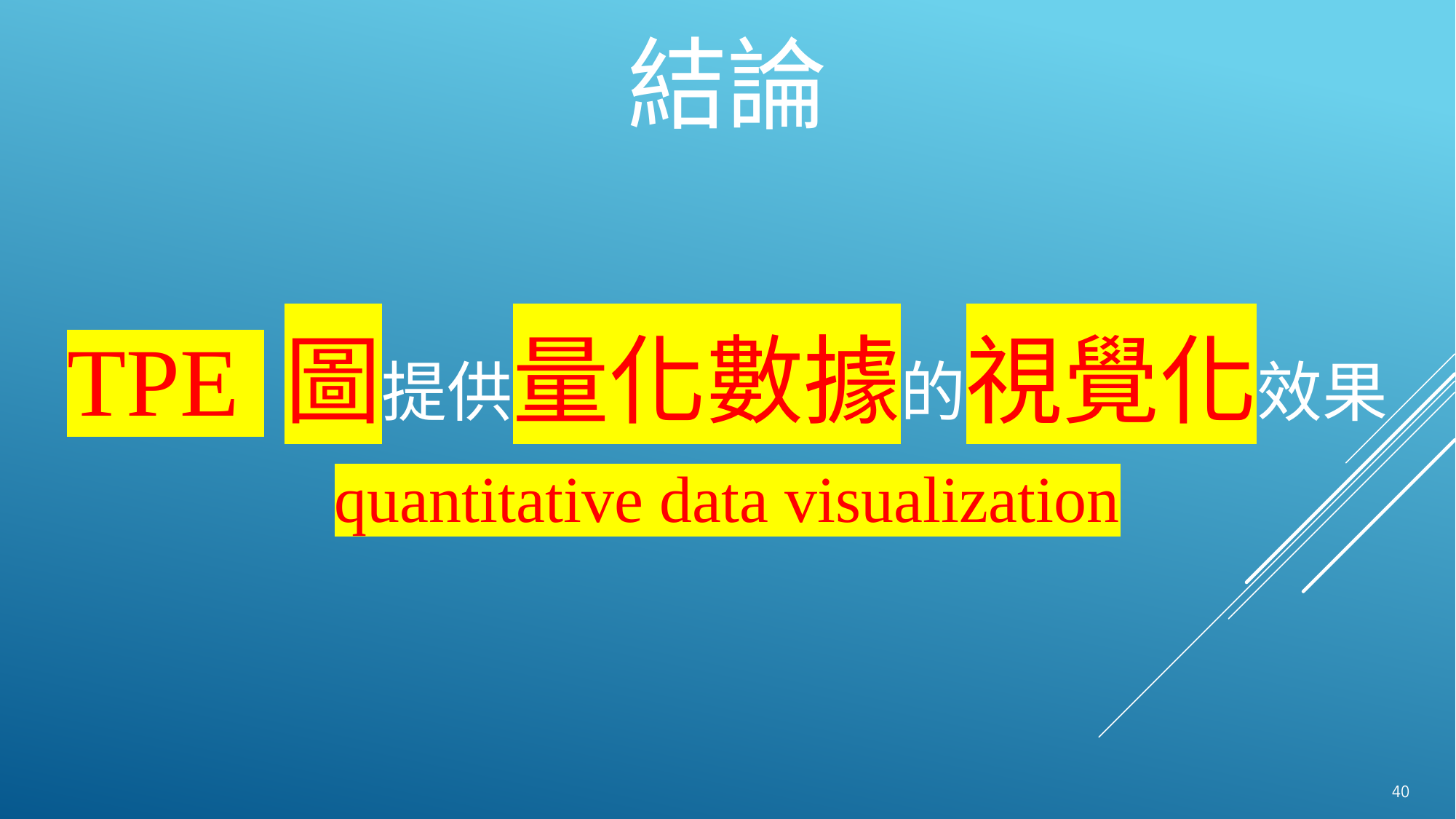

# 結論
TPE 圖提供量化數據的視覺化效果
quantitative data visualization

40